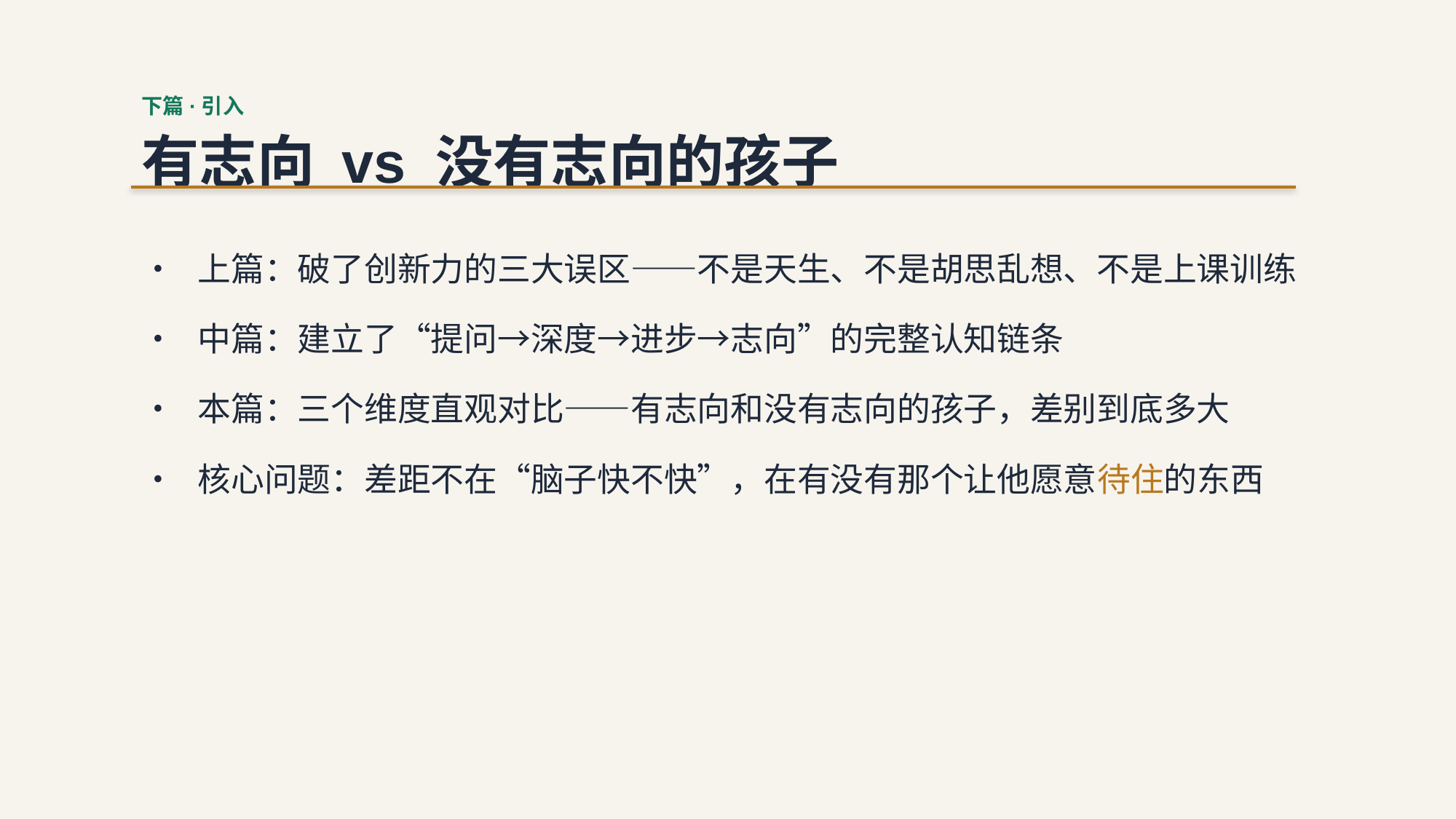

下篇·引入
有志向 vs 没有志向的孩子

•  上篇：破了创新力的三大误区——不是天生、不是胡思乱想、不是上课训练
•  中篇：建立了“提问→深度→进步→志向”的完整认知链条
•  本篇：三个维度直观对比——有志向和没有志向的孩子，差别到底多大
•  核心问题：差距不在“脑子快不快”，在有没有那个让他愿意待住的东西